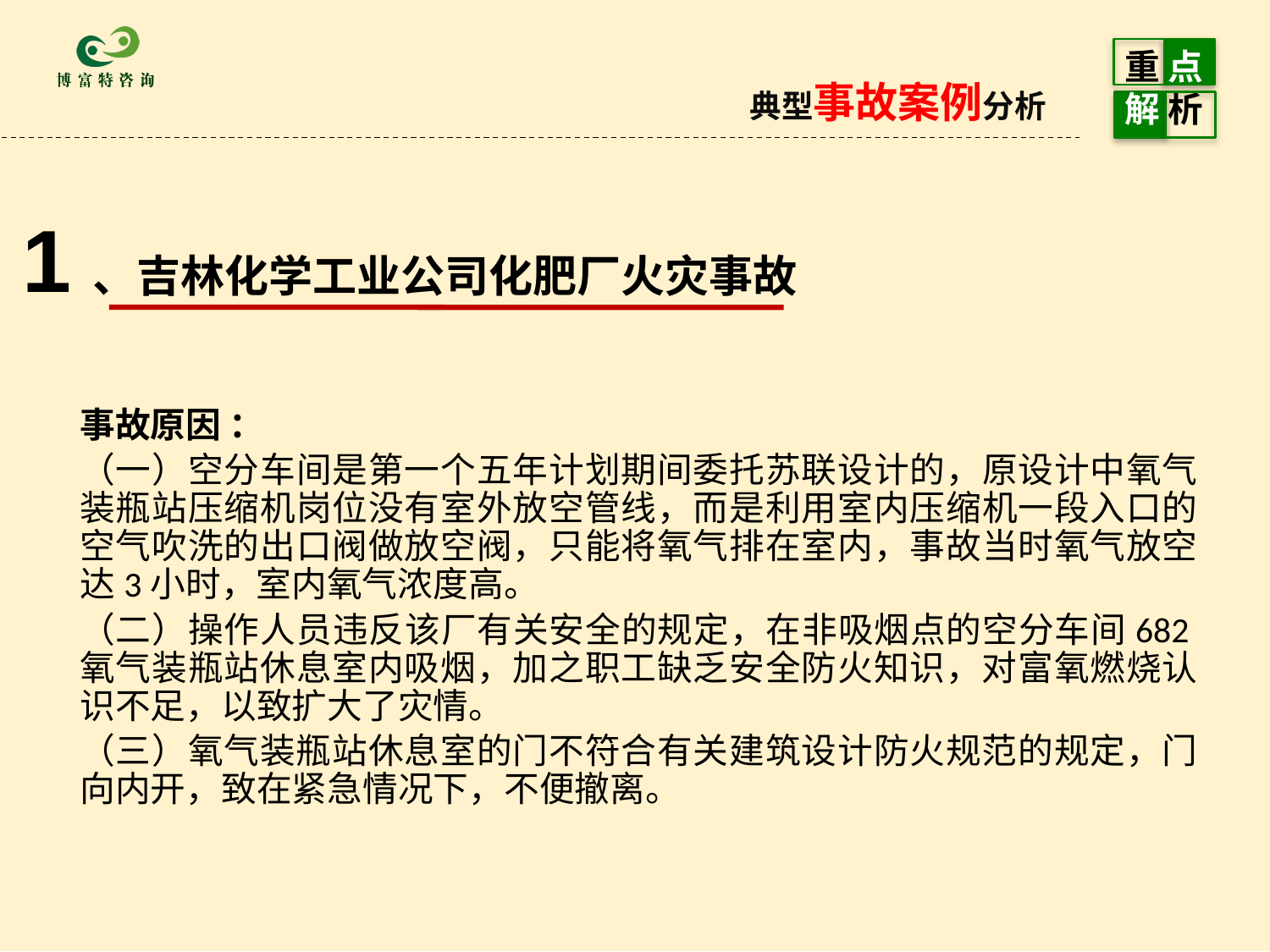

1、吉林化学工业公司化肥厂火灾事故

事故原因 ：
（一）空分车间是第一个五年计划期间委托苏联设计的，原设计中氧气装瓶站压缩机岗位没有室外放空管线，而是利用室内压缩机一段入口的空气吹洗的出口阀做放空阀，只能将氧气排在室内，事故当时氧气放空达3小时，室内氧气浓度高。
（二）操作人员违反该厂有关安全的规定，在非吸烟点的空分车间682氧气装瓶站休息室内吸烟，加之职工缺乏安全防火知识，对富氧燃烧认识不足，以致扩大了灾情。
（三）氧气装瓶站休息室的门不符合有关建筑设计防火规范的规定，门向内开，致在紧急情况下，不便撤离。